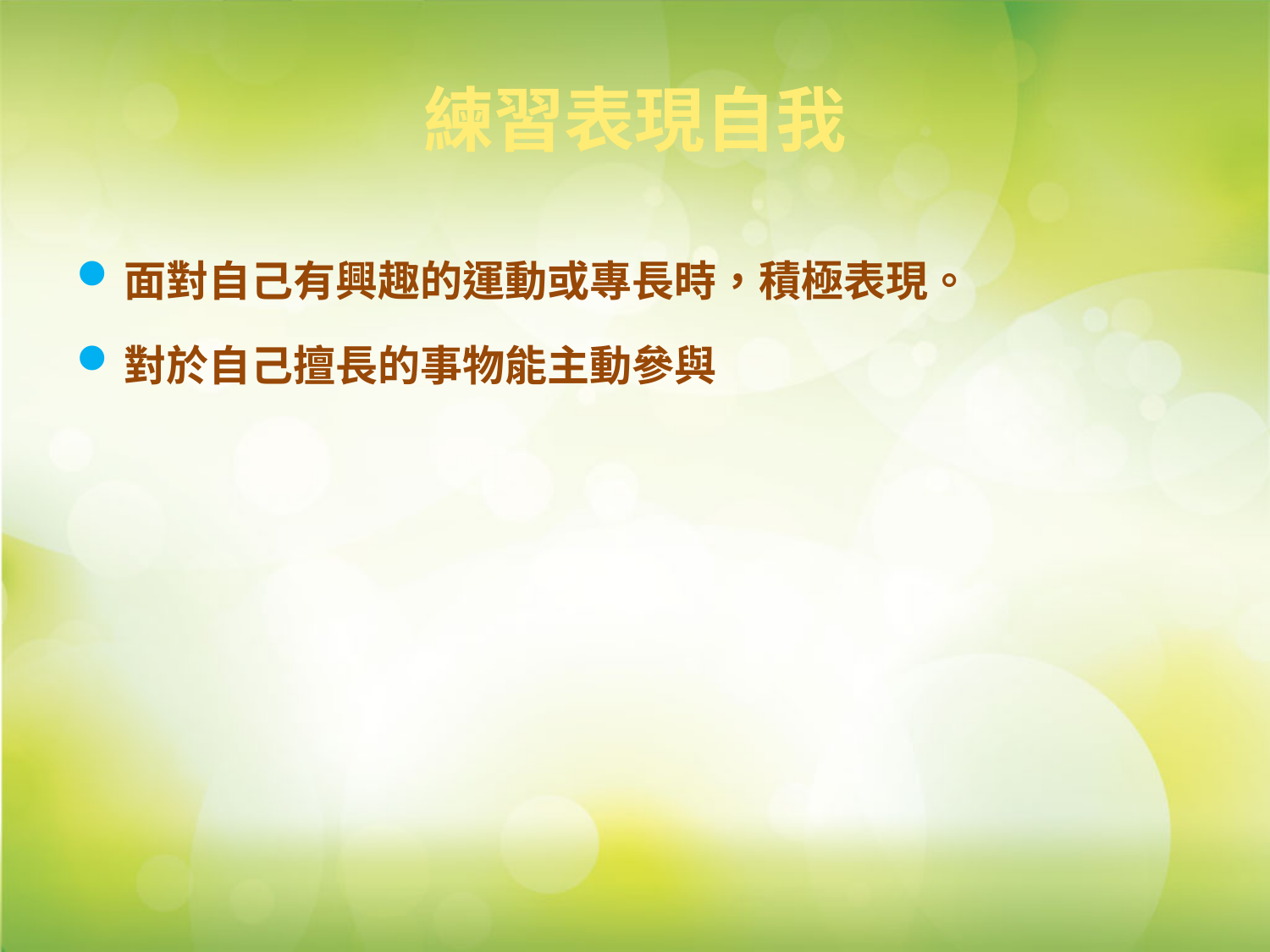

# 練習表現自我
面對自己有興趣的運動或專長時，積極表現。
對於自己擅長的事物能主動參與